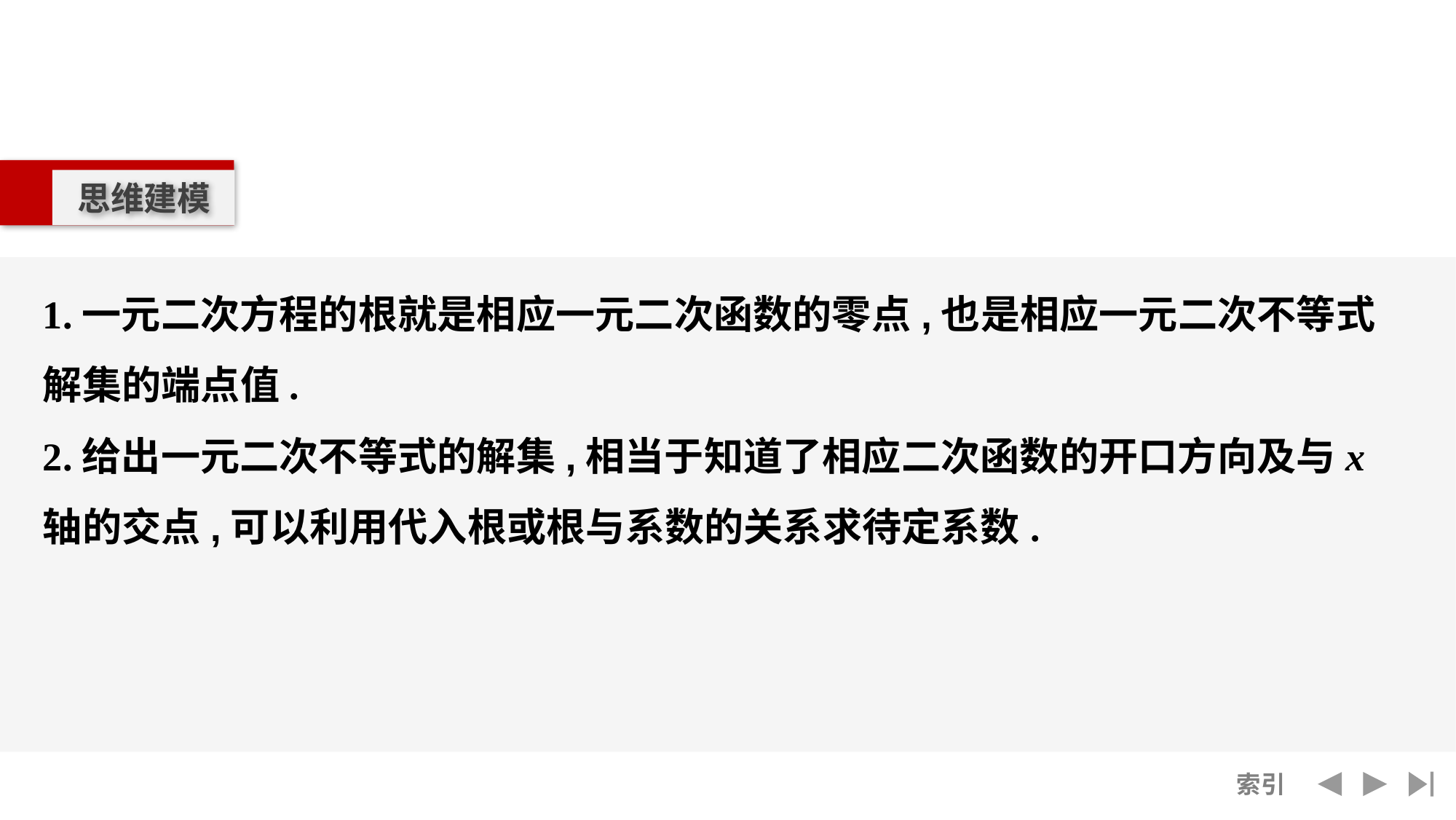

思维建模

1.一元二次方程的根就是相应一元二次函数的零点,也是相应一元二次不等式解集的端点值.
2.给出一元二次不等式的解集,相当于知道了相应二次函数的开口方向及与x轴的交点,可以利用代入根或根与系数的关系求待定系数.